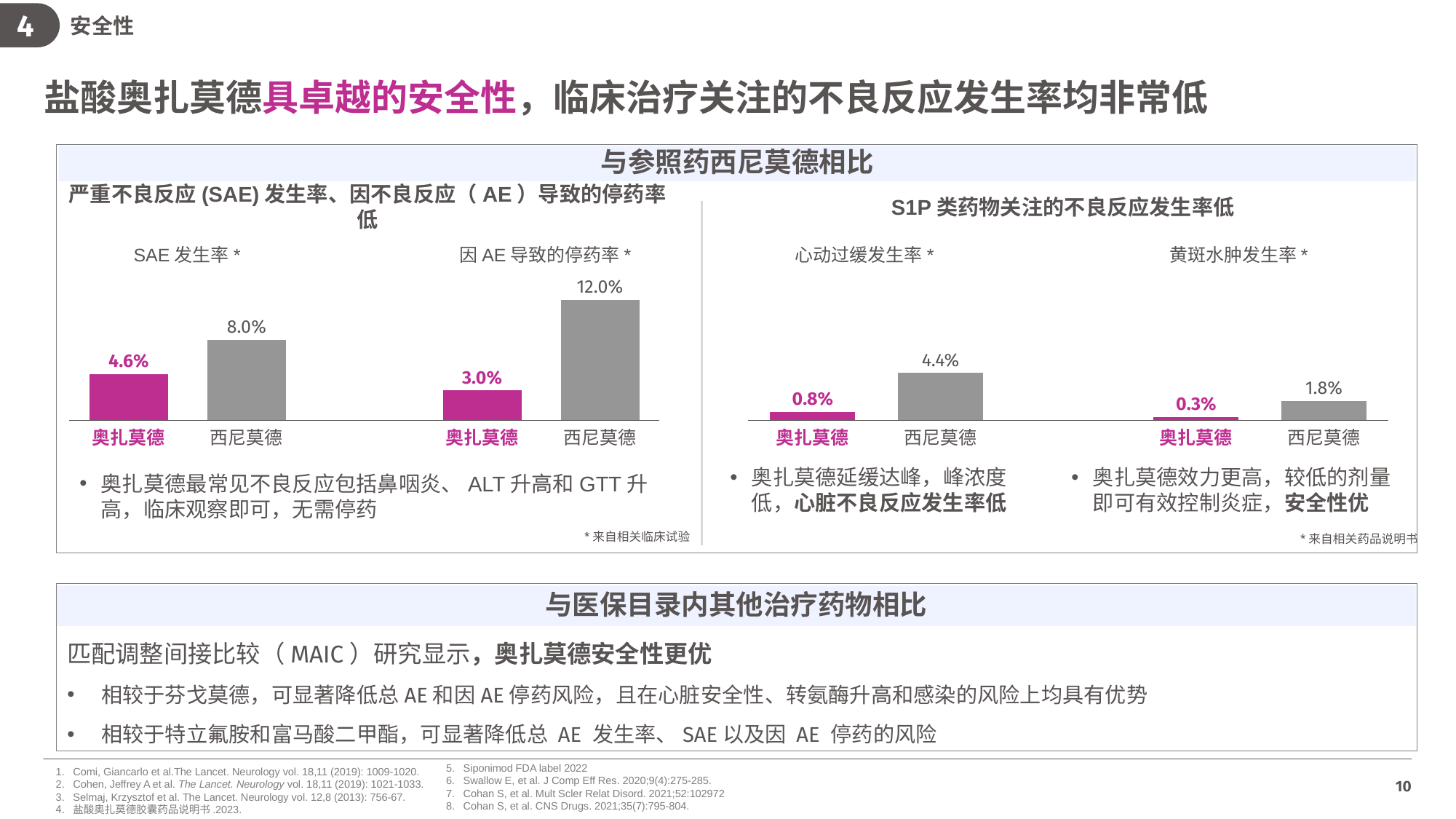

4
安全性
盐酸奥扎莫德具卓越的安全性，临床治疗关注的不良反应发生率均非常低

与参照药西尼莫德相比
严重不良反应(SAE)发生率、因不良反应（AE）导致的停药率低
S1P类药物关注的不良反应发生率低
SAE发生率*
因AE导致的停药率*
心动过缓发生率*
黄斑水肿发生率*
12.0%

### Chart

| Category |  |
|---|---|
8.0%
4.4%
4.6%

### Chart

| Category |  |
|---|---|
3.0%
1.8%
0.8%
0.3%
奥扎莫德
西尼莫德
奥扎莫德
西尼莫德
奥扎莫德
西尼莫德
奥扎莫德
西尼莫德
奥扎莫德延缓达峰，峰浓度低，心脏不良反应发生率低
奥扎莫德效力更高，较低的剂量即可有效控制炎症，安全性优
奥扎莫德最常见不良反应包括鼻咽炎、ALT升高和GTT升高，临床观察即可，无需停药
*来自相关药品说明书
*来自相关临床试验

与医保目录内其他治疗药物相比
匹配调整间接比较（MAIC）研究显示，奥扎莫德安全性更优
相较于芬戈莫德，可显著降低总AE和因AE停药风险，且在心脏安全性、转氨酶升高和感染的风险上均具有优势
相较于特立氟胺和富马酸二甲酯，可显著降低总 AE 发生率、SAE以及因 AE 停药的风险
Siponimod FDA label 2022
Swallow E, et al. J Comp Eff Res. 2020;9(4):275-285.
Cohan S, et al. Mult Scler Relat Disord. 2021;52:102972
Cohan S, et al. CNS Drugs. 2021;35(7):795-804.
Comi, Giancarlo et al.The Lancet. Neurology vol. 18,11 (2019): 1009-1020.
Cohen, Jeffrey A et al. The Lancet. Neurology vol. 18,11 (2019): 1021-1033.
Selmaj, Krzysztof et al. The Lancet. Neurology vol. 12,8 (2013): 756-67.
盐酸奥扎莫德胶囊药品说明书.2023.
10